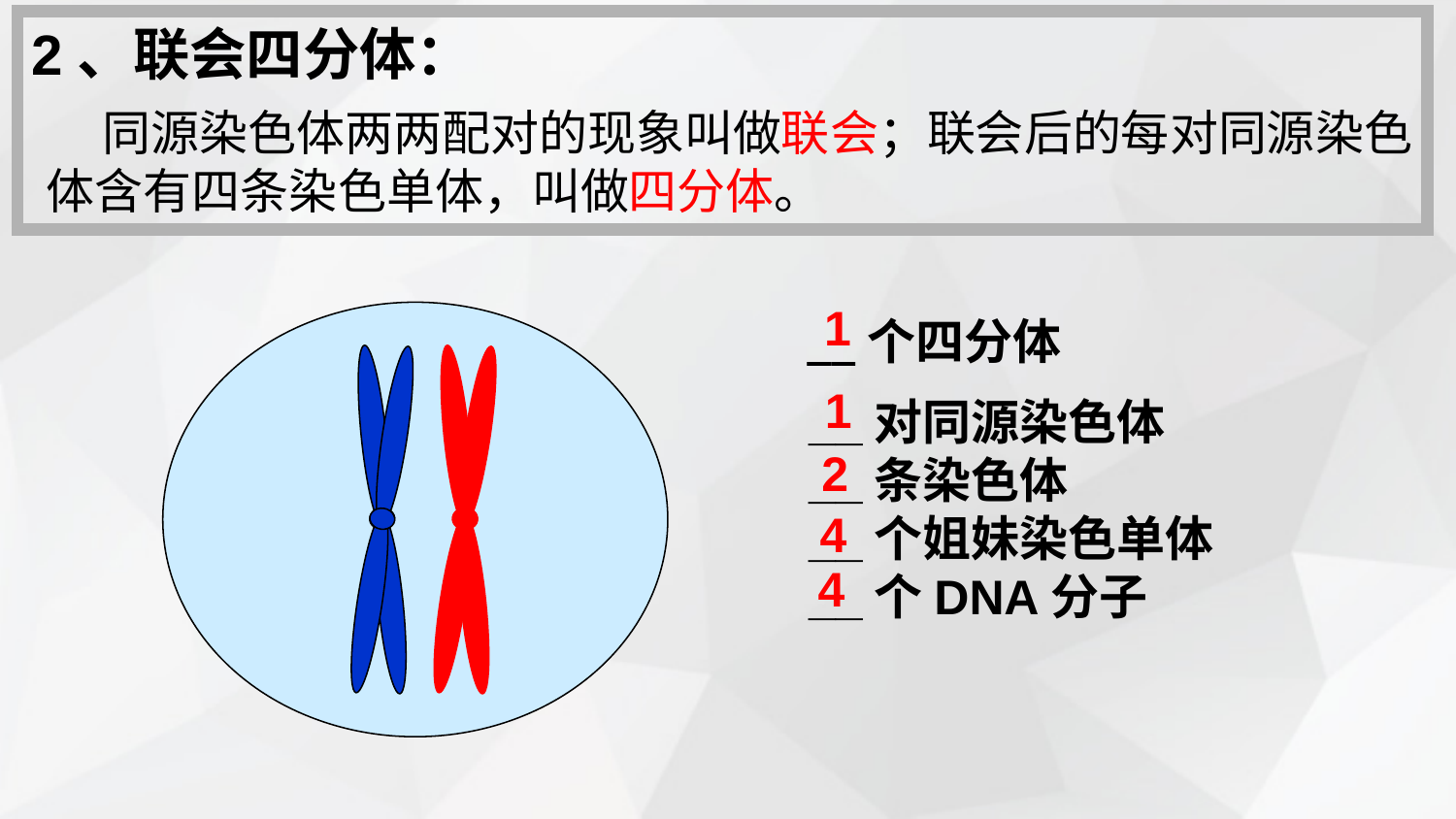

2、联会四分体：

    同源染色体两两配对的现象叫做联会；联会后的每对同源染色体含有四条染色单体，叫做四分体。
1

__个四分体
1
__对同源染色体
__条染色体
__个姐妹染色单体
__个DNA分子

2
4
4